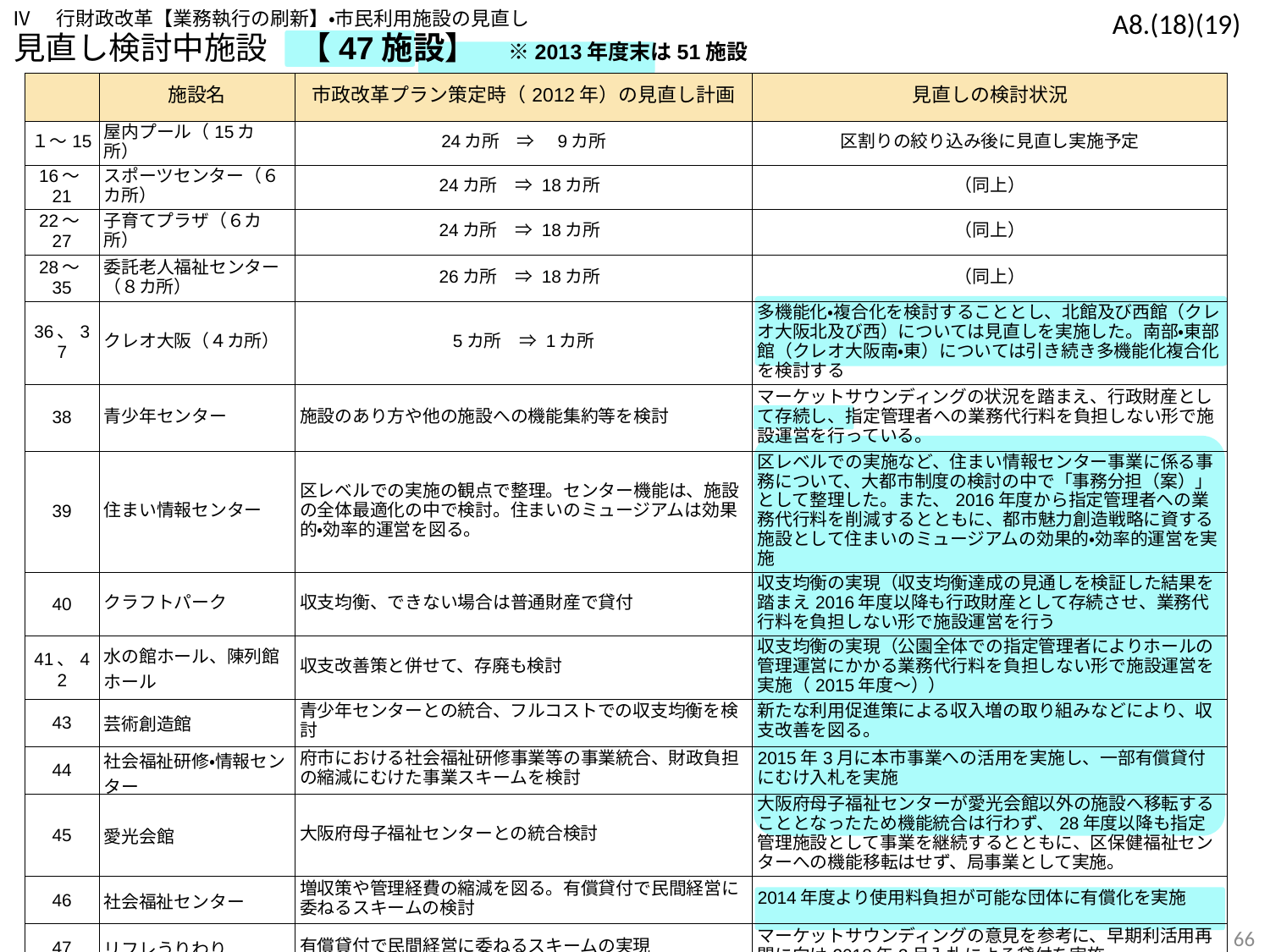

Ⅳ　行財政改革【業務執行の刷新】・市民利用施設の見直し
A8.(18)(19)
見直し検討中施設　【47施設】　※2013年度末は51施設

|  | 施設名 | 市政改革プラン策定時（2012年）の見直し計画 | 見直しの検討状況 |
| --- | --- | --- | --- |
| １～15 | 屋内プール（15カ所） | 24カ所　⇒　9カ所 | 区割りの絞り込み後に見直し実施予定 |
| 16～21 | スポーツセンター（６カ所） | 24カ所　⇒ 18カ所 | （同上） |
| 22～27 | 子育てプラザ（６カ所） | 24カ所　⇒ 18カ所 | （同上） |
| 28～35 | 委託老人福祉センター（８カ所） | 26カ所　⇒ 18カ所 | （同上） |
| 36、37 | クレオ大阪（４カ所） | 5カ所　⇒ 1カ所 | 多機能化・複合化を検討することとし、北館及び西館（クレオ大阪北及び西）については見直しを実施した。南部・東部館（クレオ大阪南・東）については引き続き多機能化複合化を検討する |
| 38 | 青少年センター | 施設のあり方や他の施設への機能集約等を検討 | マーケットサウンディングの状況を踏まえ、行政財産として存続し、指定管理者への業務代行料を負担しない形で施設運営を行っている。 |
| 39 | 住まい情報センター | 区レベルでの実施の観点で整理。センター機能は、施設の全体最適化の中で検討。住まいのミュージアムは効果的・効率的運営を図る。 | 区レベルでの実施など、住まい情報センター事業に係る事務について、大都市制度の検討の中で「事務分担（案）」として整理した。また、2016年度から指定管理者への業務代行料を削減するとともに、都市魅力創造戦略に資する施設として住まいのミュージアムの効果的・効率的運営を実施 |
| 40 | クラフトパーク | 収支均衡、できない場合は普通財産で貸付 | 収支均衡の実現（収支均衡達成の見通しを検証した結果を踏まえ2016年度以降も行政財産として存続させ、業務代行料を負担しない形で施設運営を行う |
| 41、42 | 水の館ホール、陳列館ホール | 収支改善策と併せて、存廃も検討 | 収支均衡の実現（公園全体での指定管理者によりホールの管理運営にかかる業務代行料を負担しない形で施設運営を実施（2015年度～）） |
| 43 | 芸術創造館 | 青少年センターとの統合、フルコストでの収支均衡を検討 | 新たな利用促進策による収入増の取り組みなどにより、収支改善を図る。 |
| 44 | 社会福祉研修・情報センター | 府市における社会福祉研修事業等の事業統合、財政負担の縮減にむけた事業スキームを検討 | 2015年3月に本市事業への活用を実施し、一部有償貸付にむけ入札を実施 |
| 45 | 愛光会館 | 大阪府母子福祉センターとの統合検討 | 大阪府母子福祉センターが愛光会館以外の施設へ移転することとなったため機能統合は行わず、28年度以降も指定管理施設として事業を継続するとともに、区保健福祉センターへの機能移転はせず、局事業として実施。 |
| 46 | 社会福祉センター | 増収策や管理経費の縮減を図る。有償貸付で民間経営に委ねるスキームの検討 | 2014年度より使用料負担が可能な団体に有償化を実施 |
| 47 | リフレうりわり | 有償貸付で民間経営に委ねるスキームの実現 | マーケットサウンディングの意見を参考に、早期利活用再開に向け2018年3月入札による貸付を実施 |

66